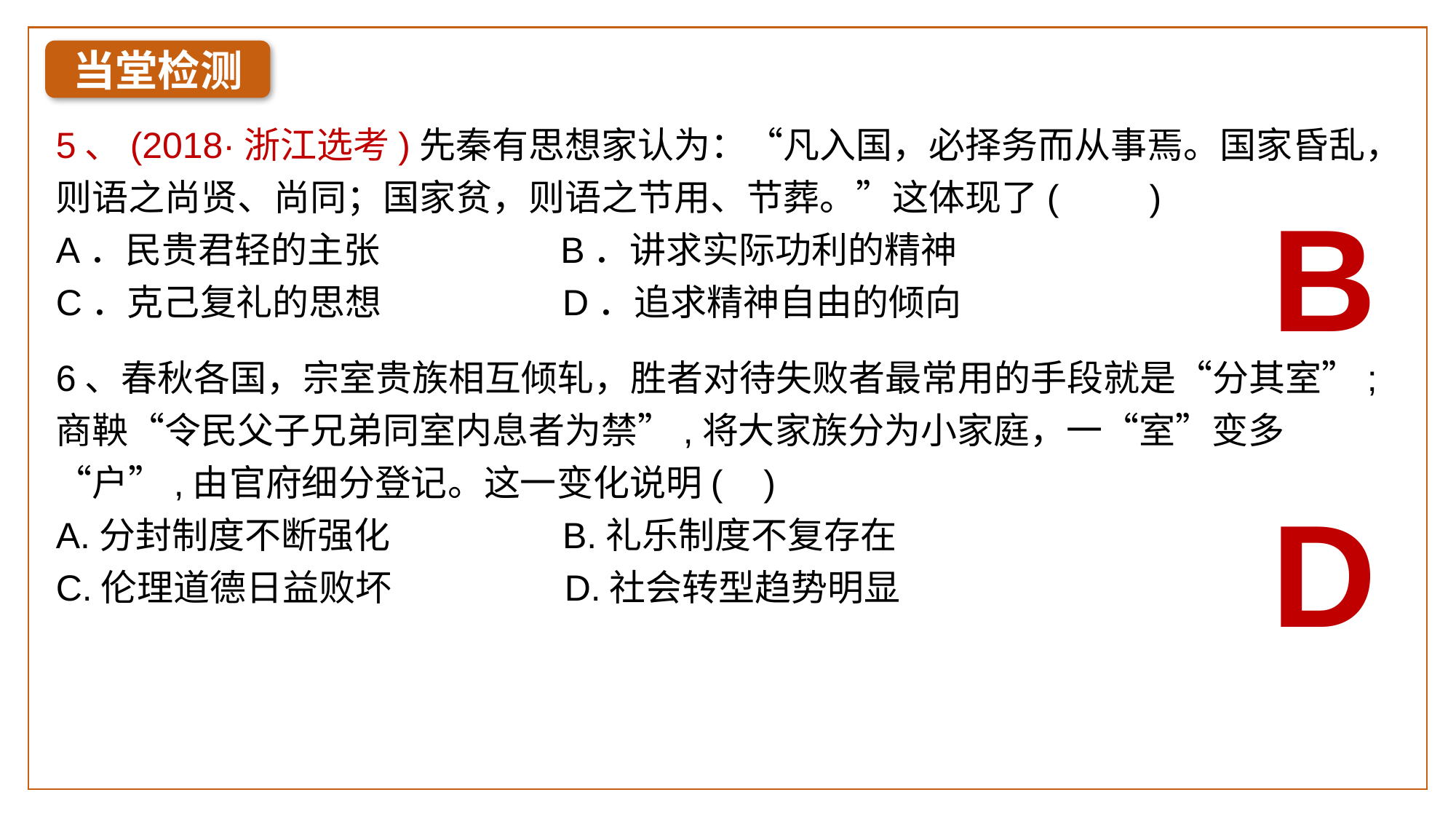

当堂检测
5、(2018·浙江选考)先秦有思想家认为：“凡入国，必择务而从事焉。国家昏乱，则语之尚贤、尚同；国家贫，则语之节用、节葬。”这体现了(　　)
A．民贵君轻的主张                     B．讲求实际功利的精神
C．克己复礼的思想                     D．追求精神自由的倾向
B
6、春秋各国，宗室贵族相互倾轧，胜者对待失败者最常用的手段就是“分其室”;商鞅“令民父子兄弟同室内息者为禁”,将大家族分为小家庭，一“室”变多“户”,由官府细分登记。这一变化说明(    )
A.分封制度不断强化                    B.礼乐制度不复存在
C.伦理道德日益败坏                    D.社会转型趋势明显
D